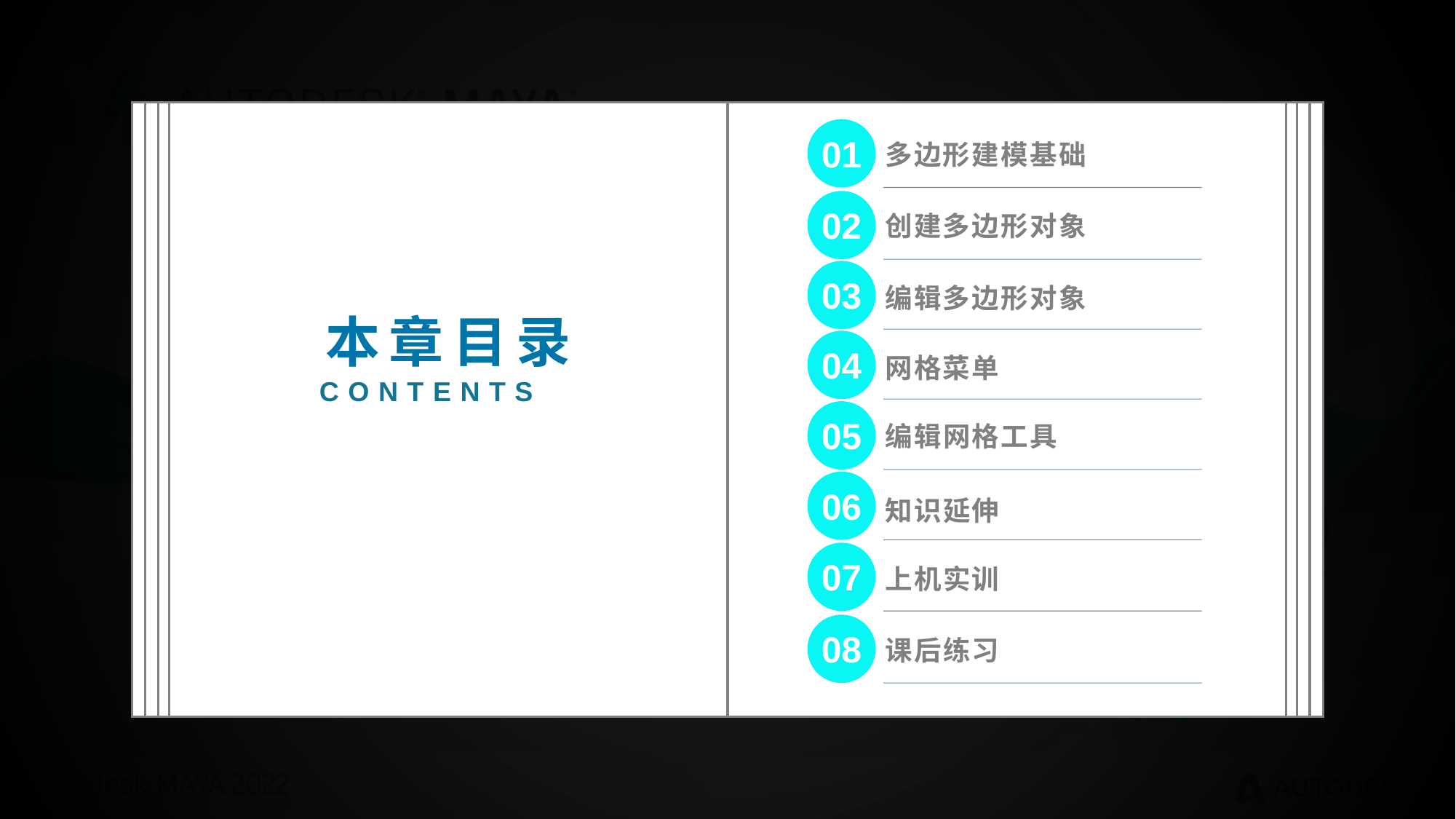

多边形建模基础
创建多边形对象
编辑多边形对象
网格菜单
编辑网格工具
知识延伸
上机实训
课后练习